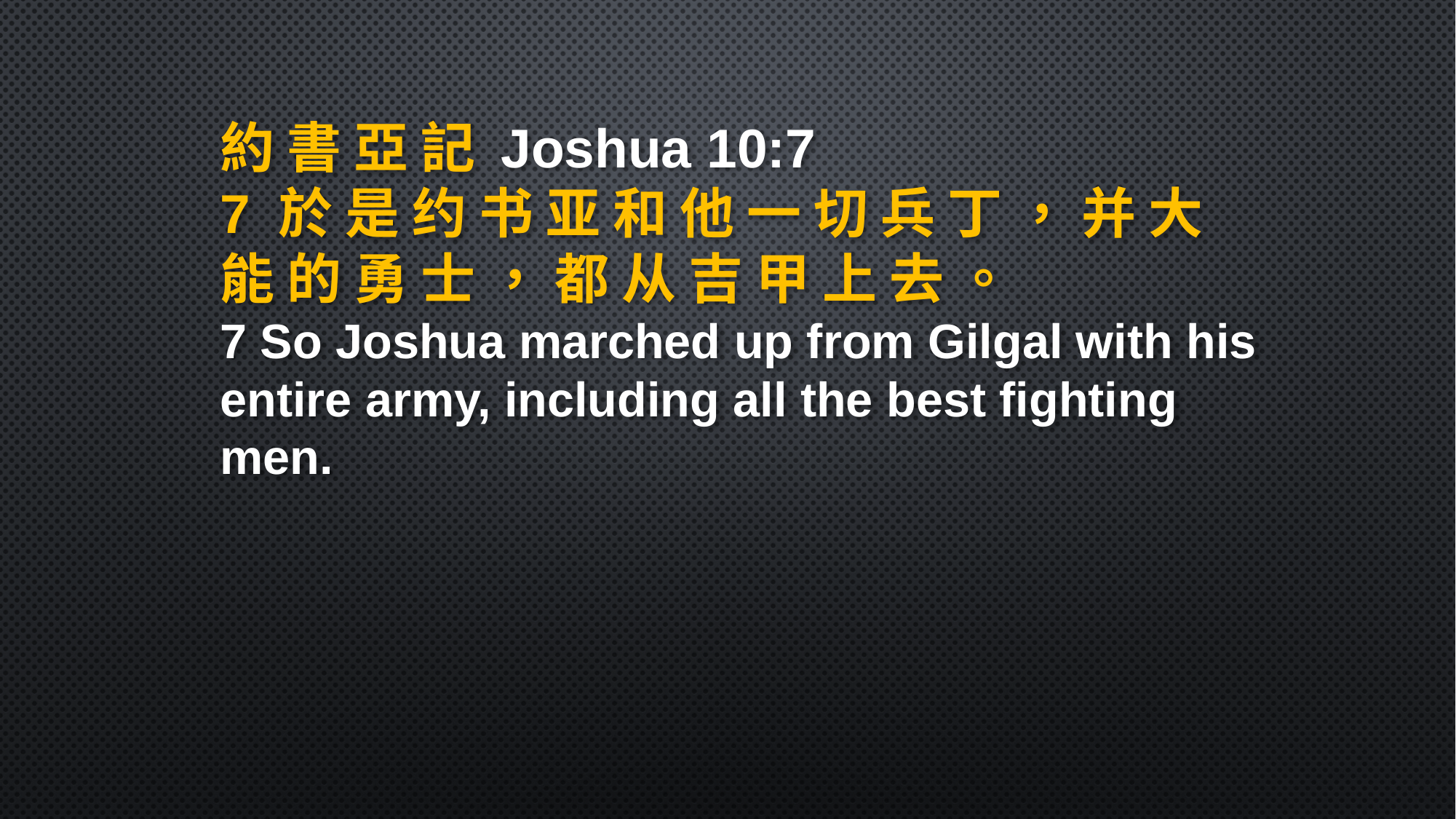

約 書 亞 記 Joshua 10:7
7 於 是 约 书 亚 和 他 一 切 兵 丁 ， 并 大 能 的 勇 士 ， 都 从 吉 甲 上 去 。
7 So Joshua marched up from Gilgal with his entire army, including all the best fighting men.